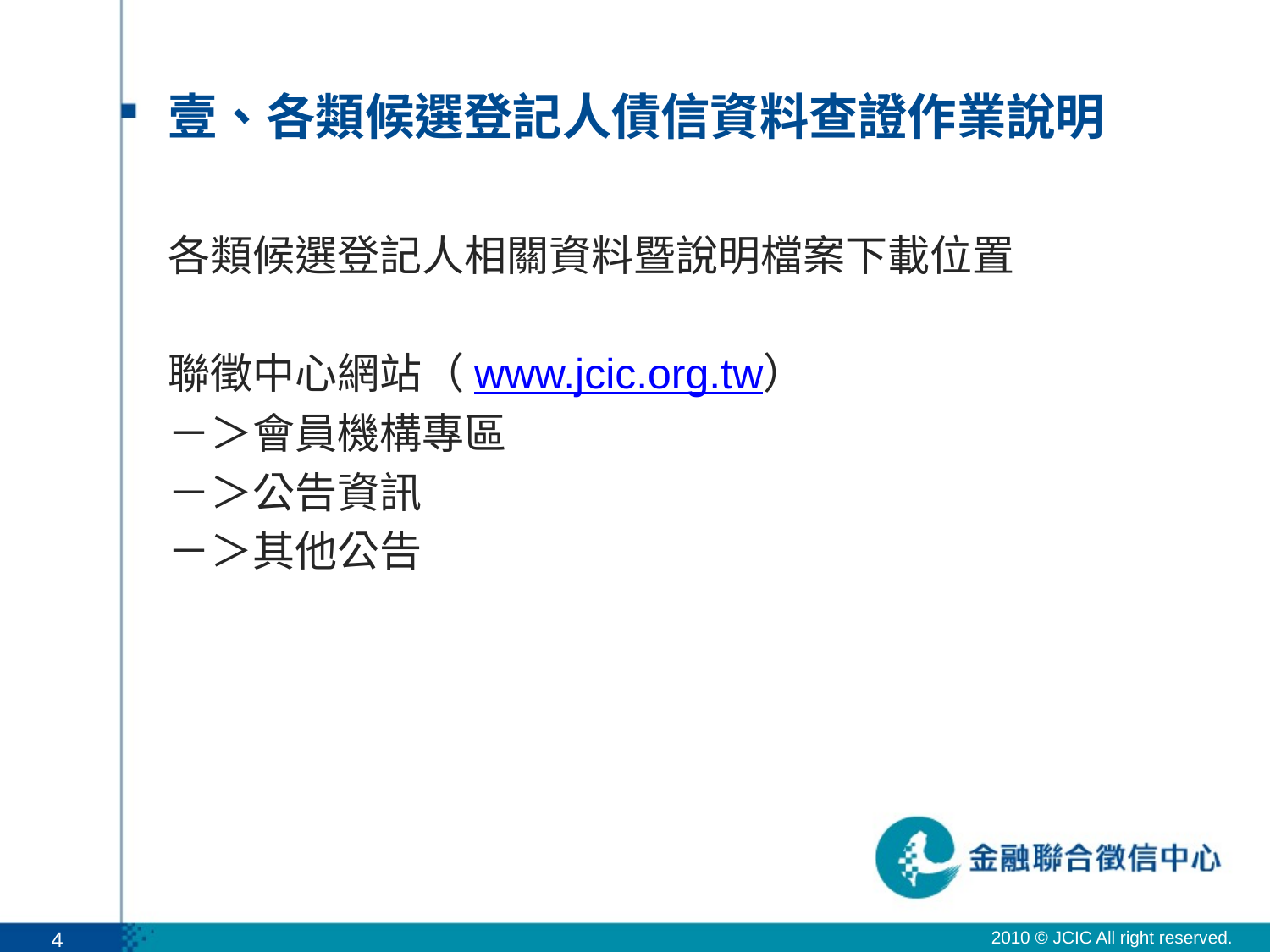

# 壹、各類候選登記人債信資料查證作業說明
各類候選登記人相關資料暨說明檔案下載位置

聯徵中心網站（www.jcic.org.tw）
－＞會員機構專區
－＞公告資訊
－＞其他公告
4